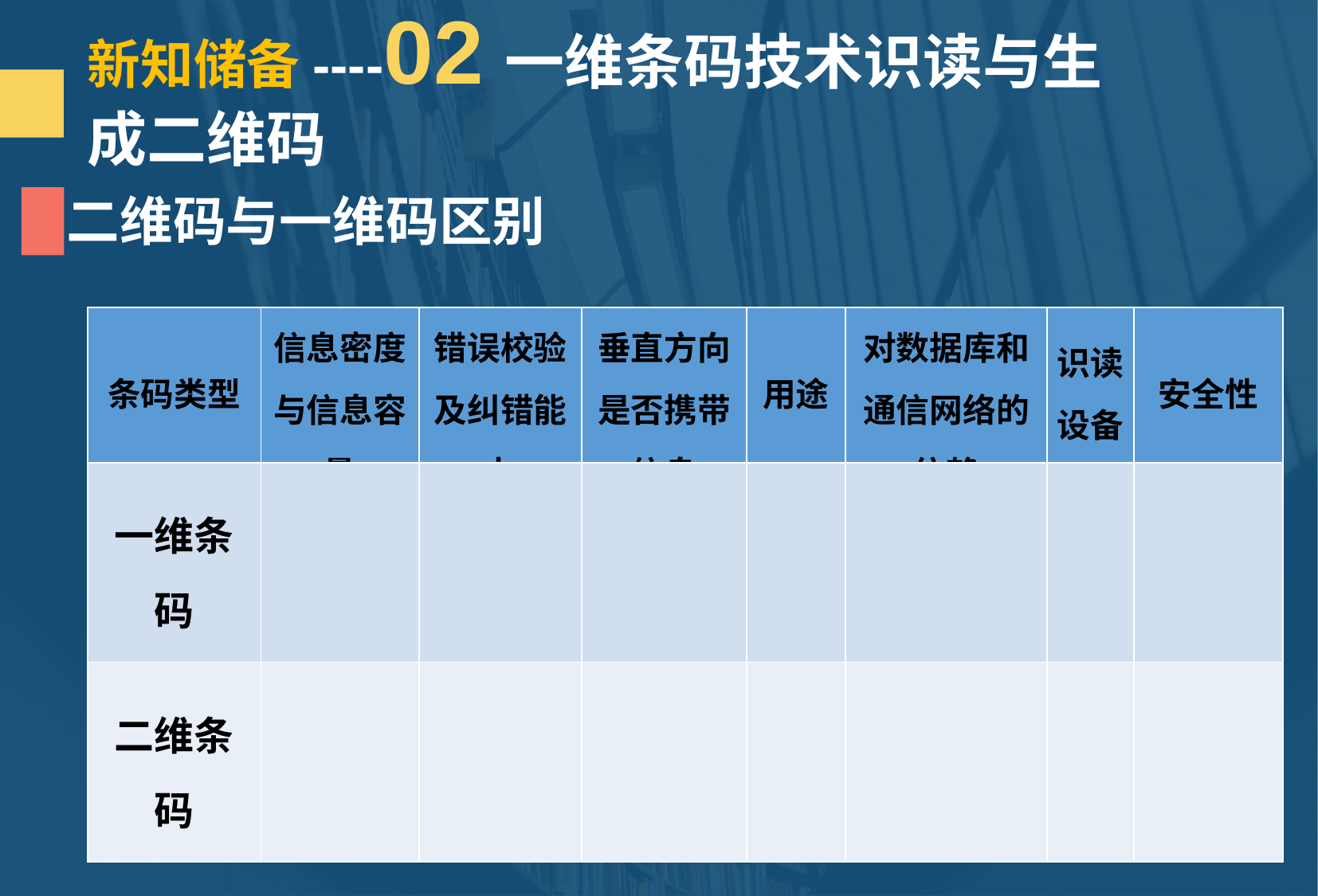

新知储备----02一维条码技术识读与生成二维码

 二维码与一维码区别
| 条码类型 | 信息密度与信息容量 | 错误校验及纠错能力 | 垂直方向是否携带信息 | 用途 | 对数据库和通信网络的依赖 | 识读设备 | 安全性 |
| --- | --- | --- | --- | --- | --- | --- | --- |
| 一维条码 |  |  |  |  |  |  |  |
| 二维条码 |  |  |  |  |  |  |  |